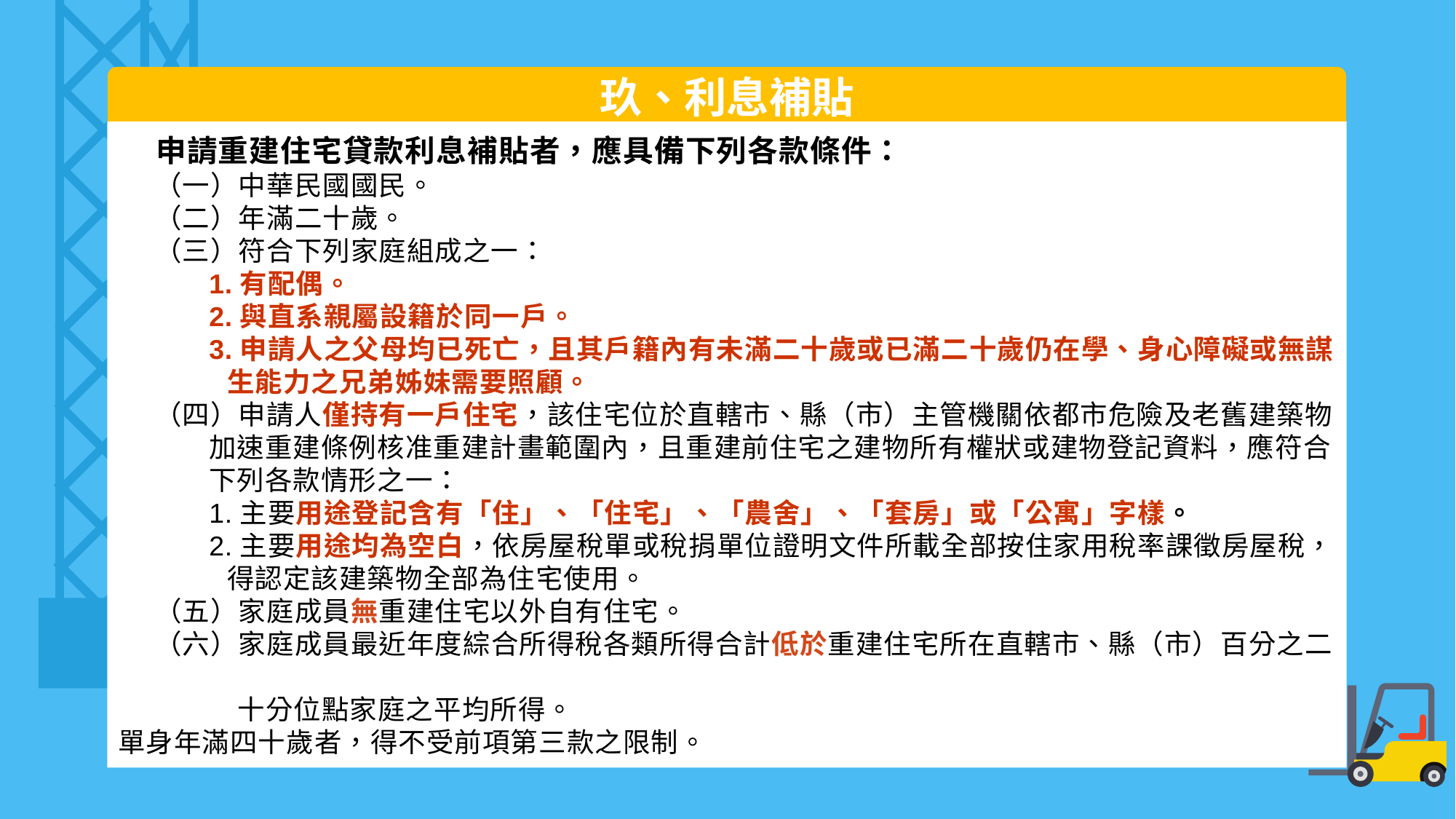

玖、利息補貼
    申請重建住宅貸款利息補貼者，應具備下列各款條件：
（一）中華民國國民。
（二）年滿二十歲。
（三）符合下列家庭組成之一：
1.有配偶。
2.與直系親屬設籍於同一戶。
3.申請人之父母均已死亡，且其戶籍內有未滿二十歲或已滿二十歲仍在學、身心障礙或無謀生能力之兄弟姊妹需要照顧。
（四）申請人僅持有一戶住宅，該住宅位於直轄市、縣（市）主管機關依都市危險及老舊建築物加速重建條例核准重建計畫範圍內，且重建前住宅之建物所有權狀或建物登記資料，應符合下列各款情形之一：
1.主要用途登記含有「住」、「住宅」、「農舍」、「套房」或「公寓」字樣。
2.主要用途均為空白，依房屋稅單或稅捐單位證明文件所載全部按住家用稅率課徵房屋稅，得認定該建築物全部為住宅使用。
（五）家庭成員無重建住宅以外自有住宅。
（六）家庭成員最近年度綜合所得稅各類所得合計低於重建住宅所在直轄市、縣（市）百分之二
           十分位點家庭之平均所得。
單身年滿四十歲者，得不受前項第三款之限制。